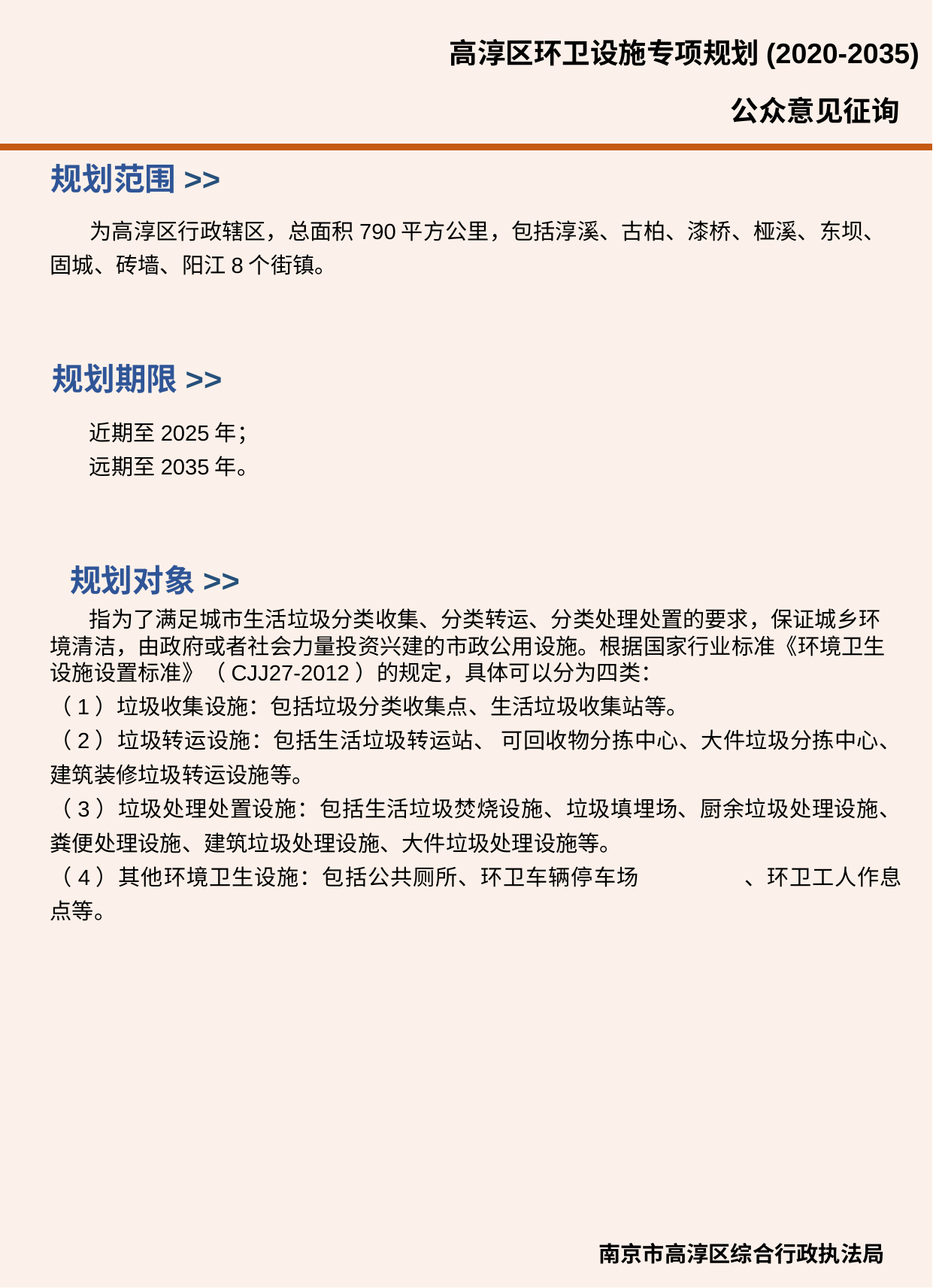

高淳区环卫设施专项规划(2020-2035)
公众意见征询
规划范围>>
       为高淳区行政辖区，总面积790平方公里，包括淳溪、古柏、漆桥、桠溪、东坝、固城、砖墙、阳江8个街镇。
规划期限>>
       近期至2025年；
       远期至2035年。
规划对象>>
       指为了满足城市生活垃圾分类收集、分类转运、分类处理处置的要求，保证城乡环境清洁，由政府或者社会力量投资兴建的市政公用设施。根据国家行业标准《环境卫生设施设置标准》（CJJ27-2012）的规定，具体可以分为四类：
（1）垃圾收集设施：包括垃圾分类收集点、生活垃圾收集站等。
（2）垃圾转运设施：包括生活垃圾转运站、 可回收物分拣中心、大件垃圾分拣中心、建筑装修垃圾转运设施等。
（3）垃圾处理处置设施：包括生活垃圾焚烧设施、垃圾填埋场、厨余垃圾处理设施、 粪便处理设施、建筑垃圾处理设施、大件垃圾处理设施等。
（4）其他环境卫生设施：包括公共厕所、环卫车辆停车场	、环卫工人作息点等。
南京市高淳区综合行政执法局